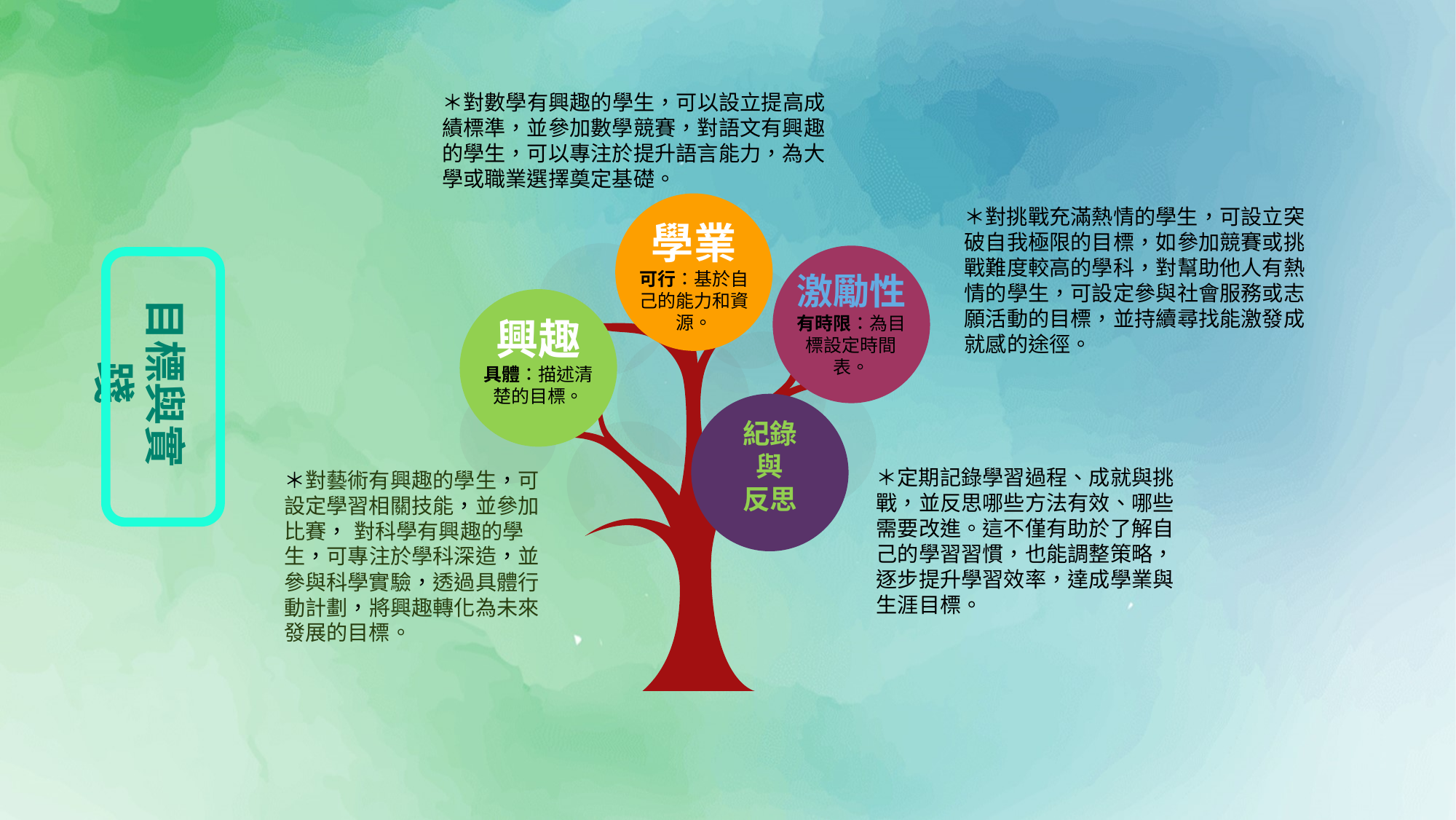

＊對數學有興趣的學生，可以設立提高成績標準，並參加數學競賽，對語文有興趣的學生，可以專注於提升語言能力，為大學或職業選擇奠定基礎。
學業
可行：基於自己的能力和資源。
＊對挑戰充滿熱情的學生，可設立突破自我極限的目標，如參加競賽或挑戰難度較高的學科，對幫助他人有熱情的學生，可設定參與社會服務或志願活動的目標，並持續尋找能激發成就感的途徑。
激勵性
有時限：為目標設定時間表。

目標與實踐

興趣
具體：描述清楚的目標。
＊對藝術有興趣的學生，可設定學習相關技能，並參加比賽， 對科學有興趣的學生，可專注於學科深造，並參與科學實驗，透過具體行動計劃，將興趣轉化為未來發展的目標。

紀錄
與
反思
＊定期記錄學習過程、成就與挑戰，並反思哪些方法有效、哪些需要改進。這不僅有助於了解自己的學習習慣，也能調整策略，逐步提升學習效率，達成學業與生涯目標。